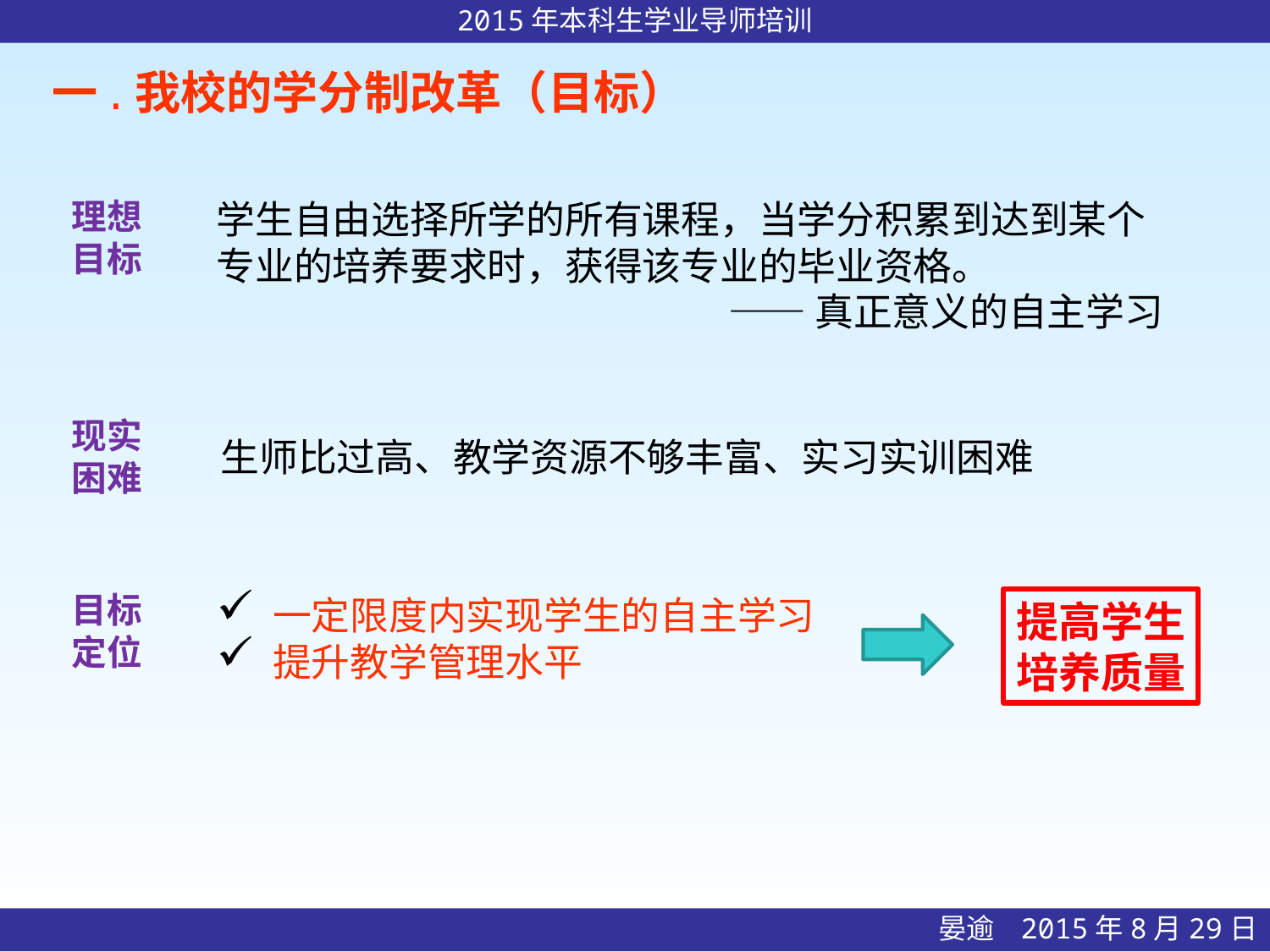

# 一.我校的学分制改革（目标）
理想
目标
学生自由选择所学的所有课程，当学分积累到达到某个专业的培养要求时，获得该专业的毕业资格。
——真正意义的自主学习
现实
困难
生师比过高、教学资源不够丰富、实习实训困难
目标
定位
 一定限度内实现学生的自主学习
 提升教学管理水平
提高学生
培养质量